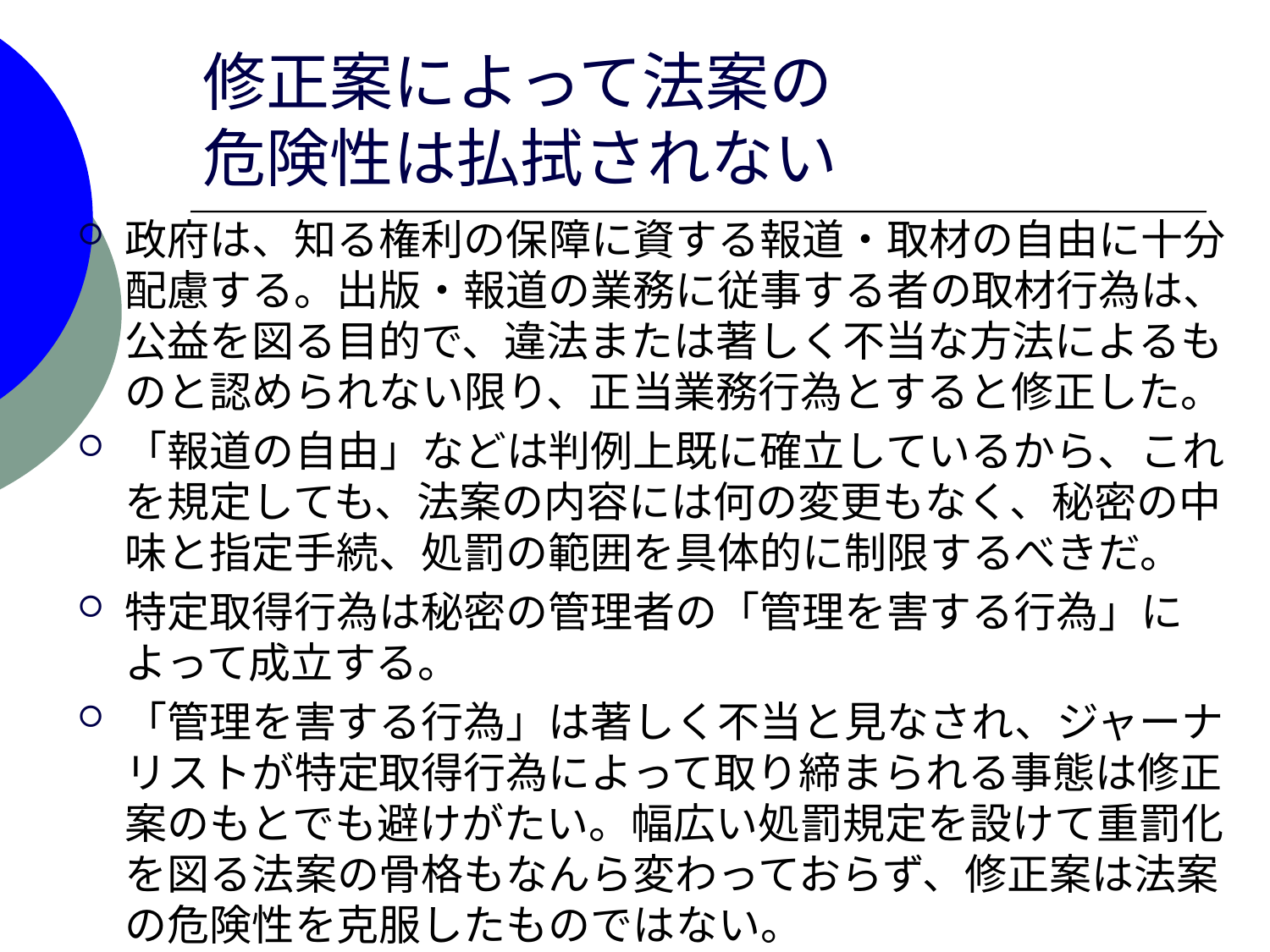

# 修正案によって法案の 危険性は払拭されない
政府は、知る権利の保障に資する報道・取材の自由に十分配慮する。出版・報道の業務に従事する者の取材行為は、公益を図る目的で、違法または著しく不当な方法によるものと認められない限り、正当業務行為とすると修正した。
「報道の自由」などは判例上既に確立しているから、これを規定しても、法案の内容には何の変更もなく、秘密の中味と指定手続、処罰の範囲を具体的に制限するべきだ。
特定取得行為は秘密の管理者の「管理を害する行為」によって成立する。
「管理を害する行為」は著しく不当と見なされ、ジャーナリストが特定取得行為によって取り締まられる事態は修正案のもとでも避けがたい。幅広い処罰規定を設けて重罰化を図る法案の骨格もなんら変わっておらず、修正案は法案の危険性を克服したものではない。